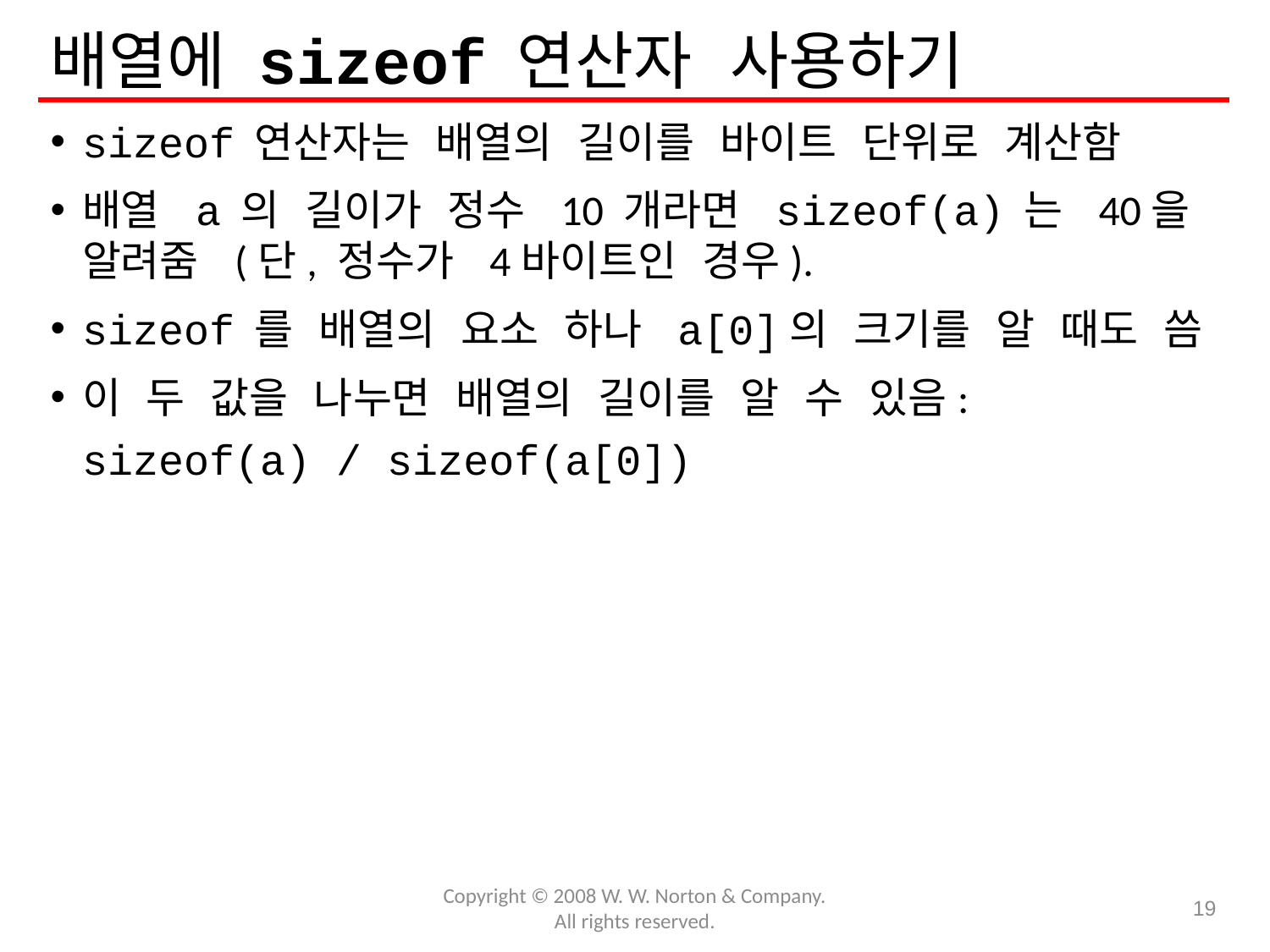

# 배열에 sizeof 연산자 사용하기
sizeof 연산자는 배열의 길이를 바이트 단위로 계산함
배열 a 의 길이가 정수 10 개라면 sizeof(a) 는 40을 알려줌 (단, 정수가 4바이트인 경우).
sizeof 를 배열의 요소 하나 a[0]의 크기를 알 때도 씀
이 두 값을 나누면 배열의 길이를 알 수 있음:
	sizeof(a) / sizeof(a[0])
Copyright © 2008 W. W. Norton & Company.
All rights reserved.
19